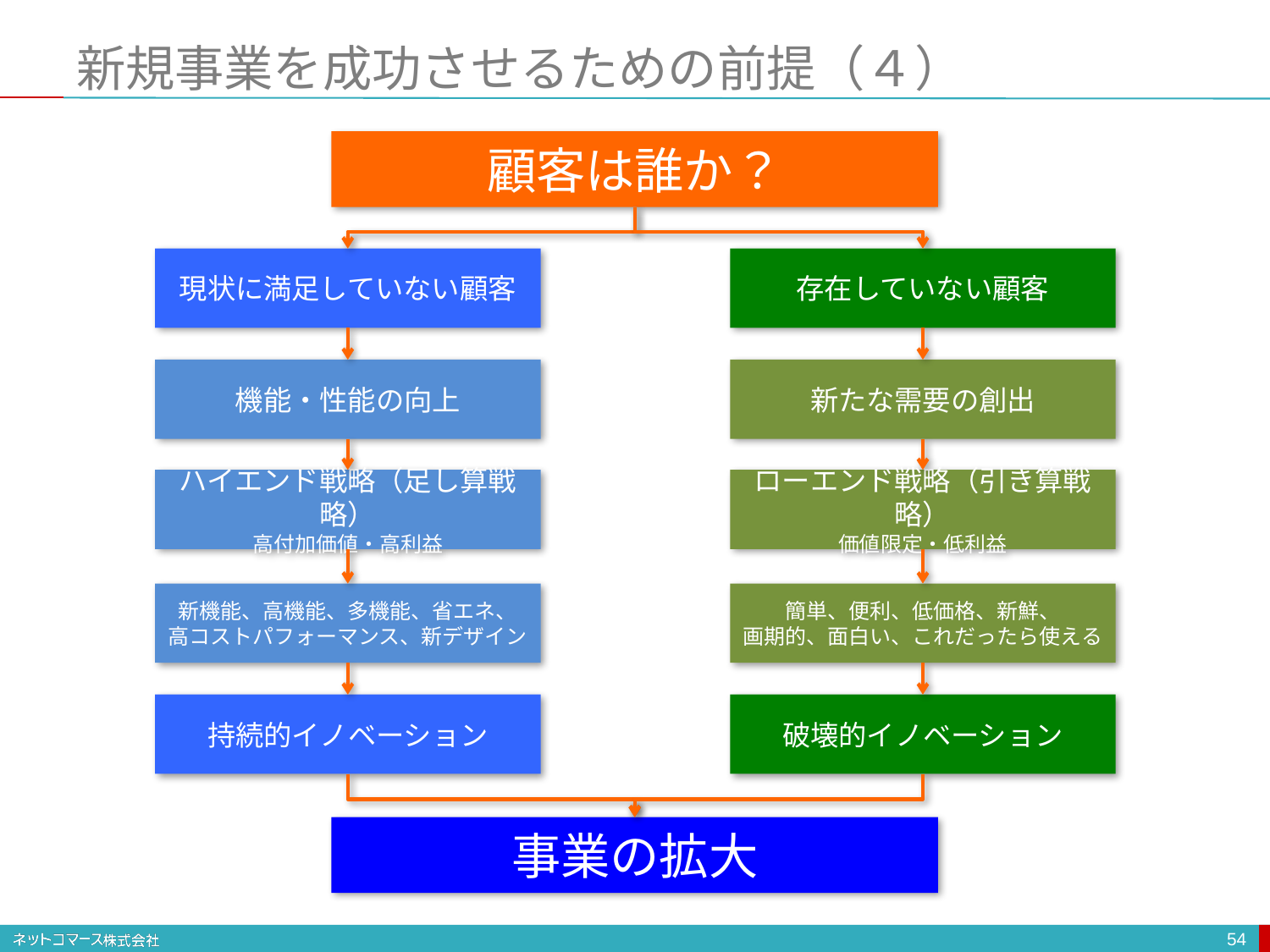

# 新規事業を成功させるための前提（４）
顧客は誰か？
現状に満足していない顧客
存在していない顧客
機能・性能の向上
新たな需要の創出
ハイエンド戦略（足し算戦略）
高付加価値・高利益
ローエンド戦略（引き算戦略）
価値限定・低利益
新機能、高機能、多機能、省エネ、
高コストパフォーマンス、新デザイン
簡単、便利、低価格、新鮮、
画期的、面白い、これだったら使える
持続的イノベーション
破壊的イノベーション
事業の拡大
54